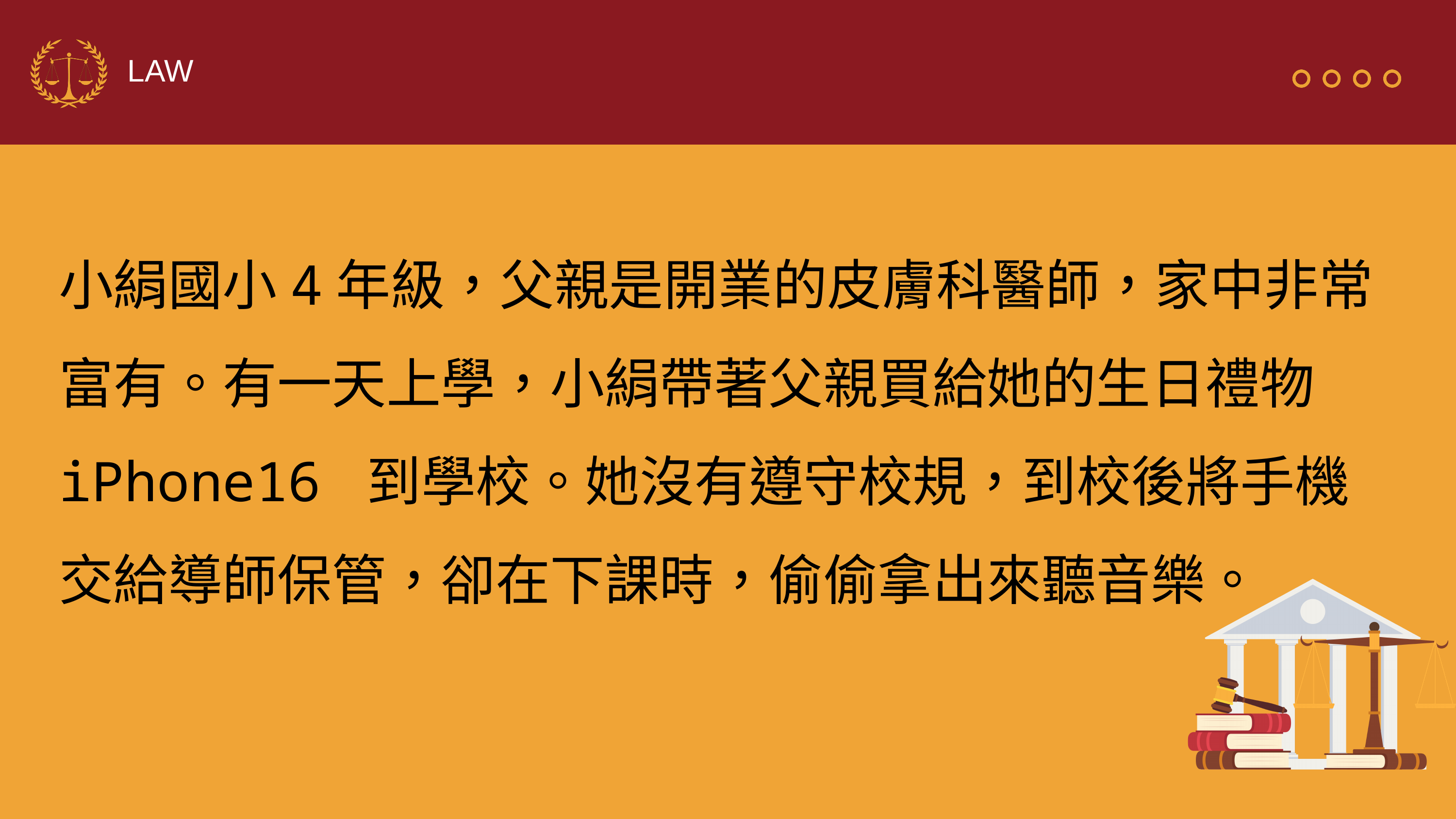

LAW

小絹國小4年級，父親是開業的皮膚科醫師，家中非常富有。有一天上學，小絹帶著父親買給她的生日禮物iPhone16 到學校。她沒有遵守校規，到校後將手機交給導師保管，卻在下課時，偷偷拿出來聽音樂。